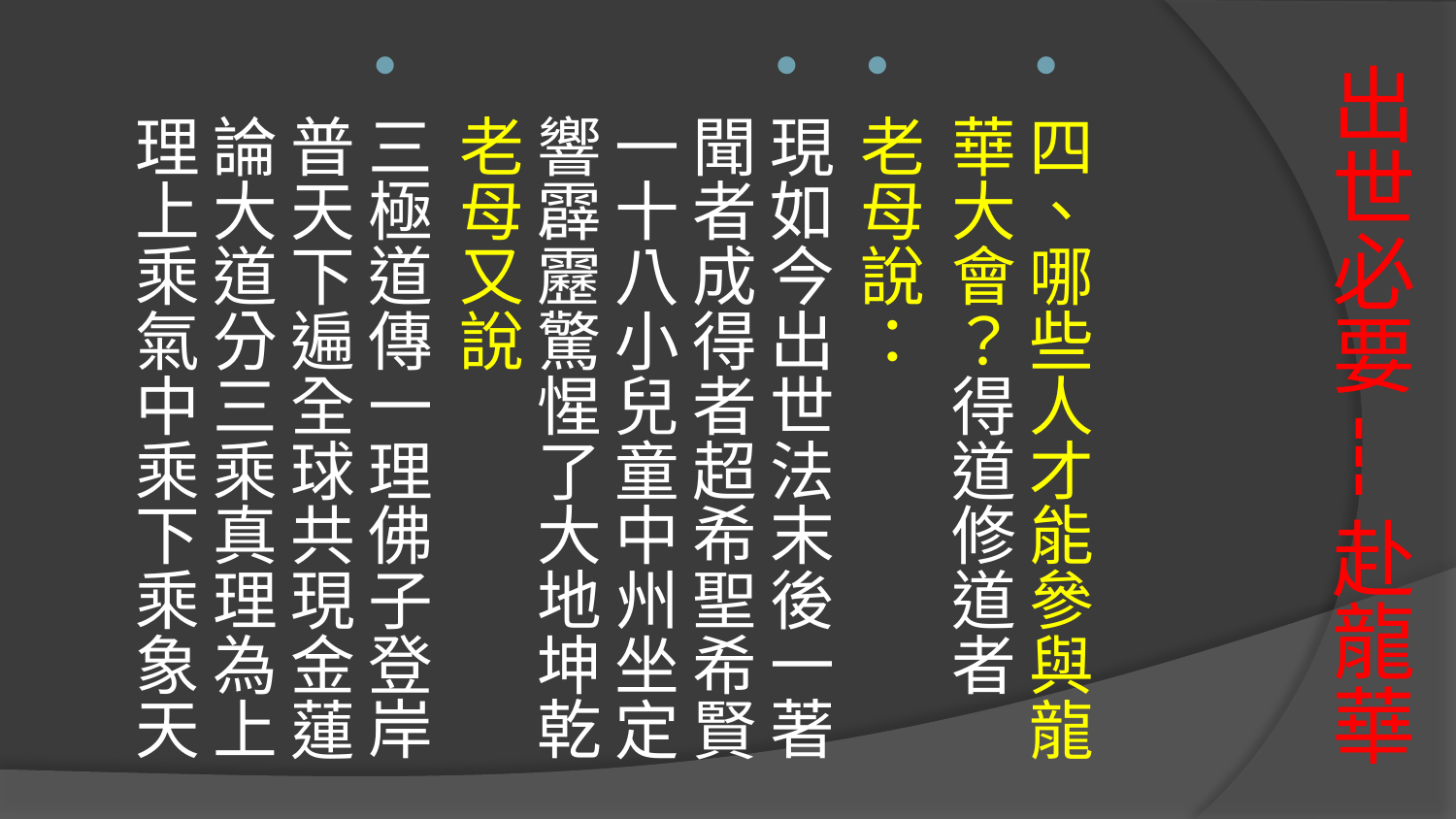

四、哪些人才能參與龍華大會？得道修道者
老母說：
現如今出世法末後一著 聞者成得者超希聖希賢
一十八小兒童中州坐定 響霹靂驚惺了大地坤乾
老母又說
三極道傳一理佛子登岸 普天下遍全球共現金蓮論大道分三乘真理為上 理上乘氣中乘下乘象天

# 出世必要---赴龍華